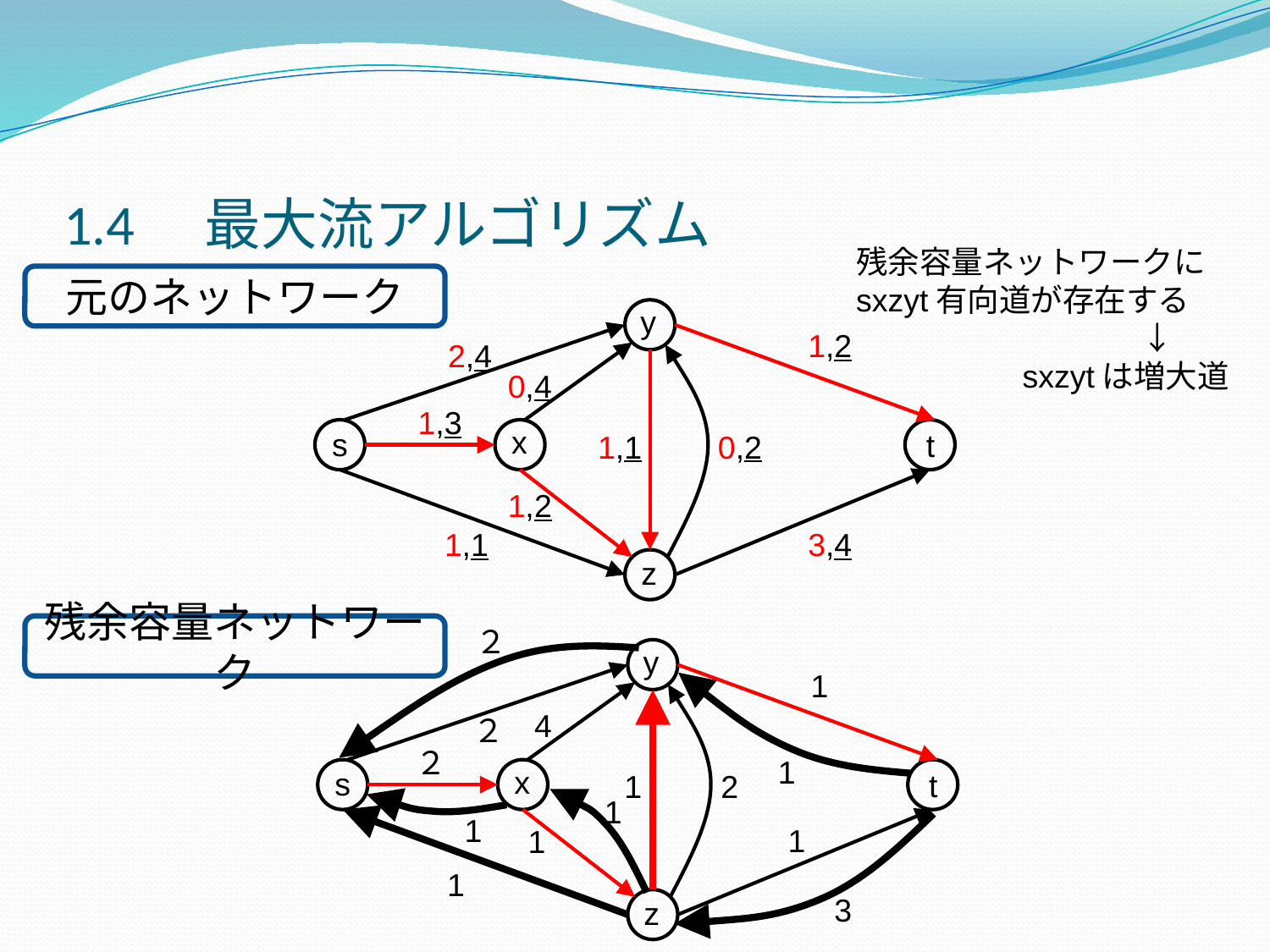

1.4　最大流アルゴリズム
残余容量ネットワークに
sxzyt有向道が存在する
　　　　　　　　　↓
　　　　　sxzytは増大道
元のネットワーク
y

1,2
2,4

#
0,4
1,3
x
s

t
1,1
0,2
1,2
1,1
3,4
z

残余容量ネットワーク
２
y

1

4
２
２
1
x
s

t
1
2
1

1

1
1
1
3
z